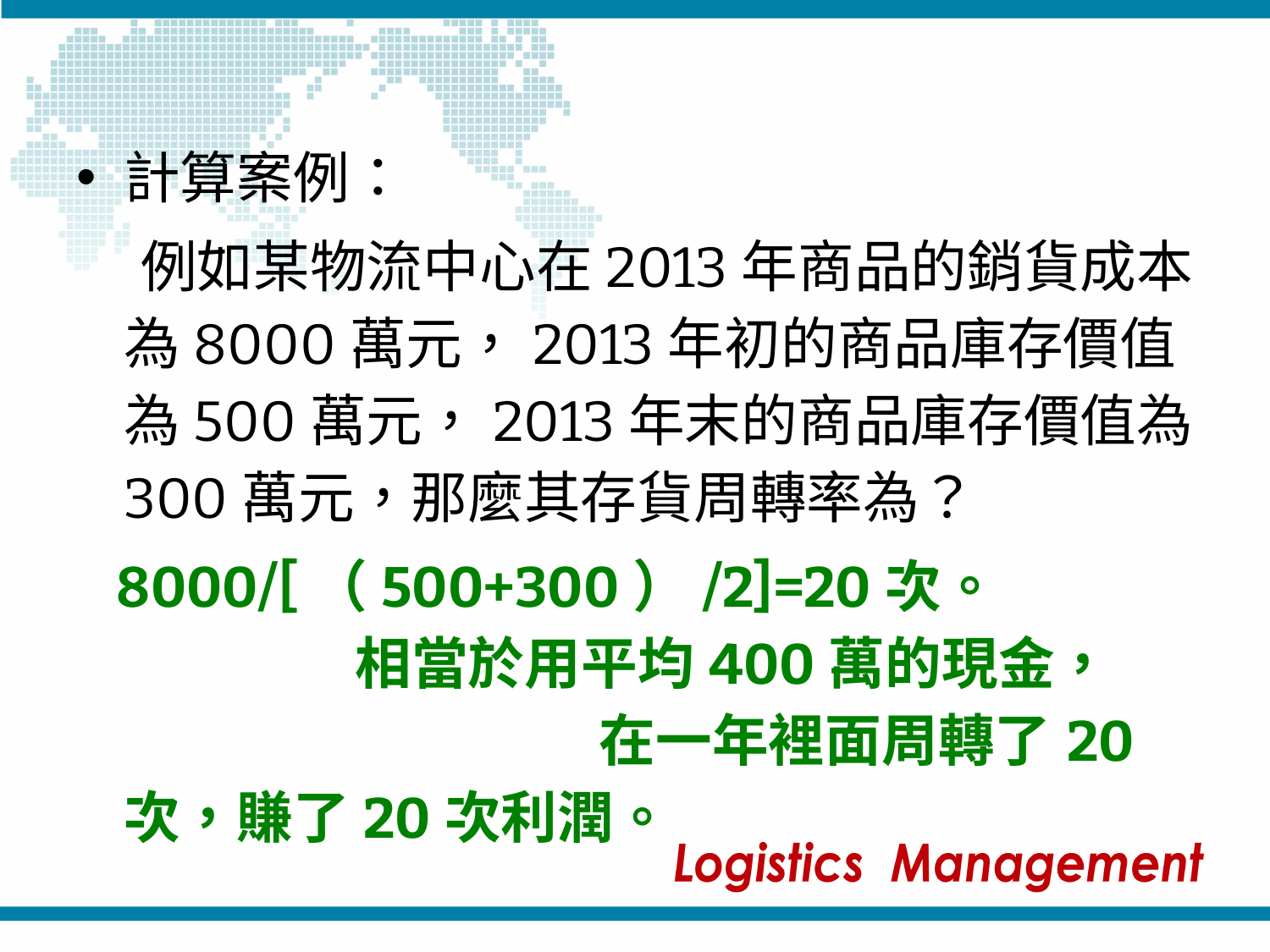

計算案例：
    例如某物流中心在2013年商品的銷貨成本為8000萬元，2013年初的商品庫存價值為500萬元，2013年末的商品庫存價值為300萬元，那麼其存貨周轉率為？
    8000/[（500+300）/2]=20次。                                  相當於用平均400萬的現金，                                            在一年裡面周轉了20次，賺了20次利潤。